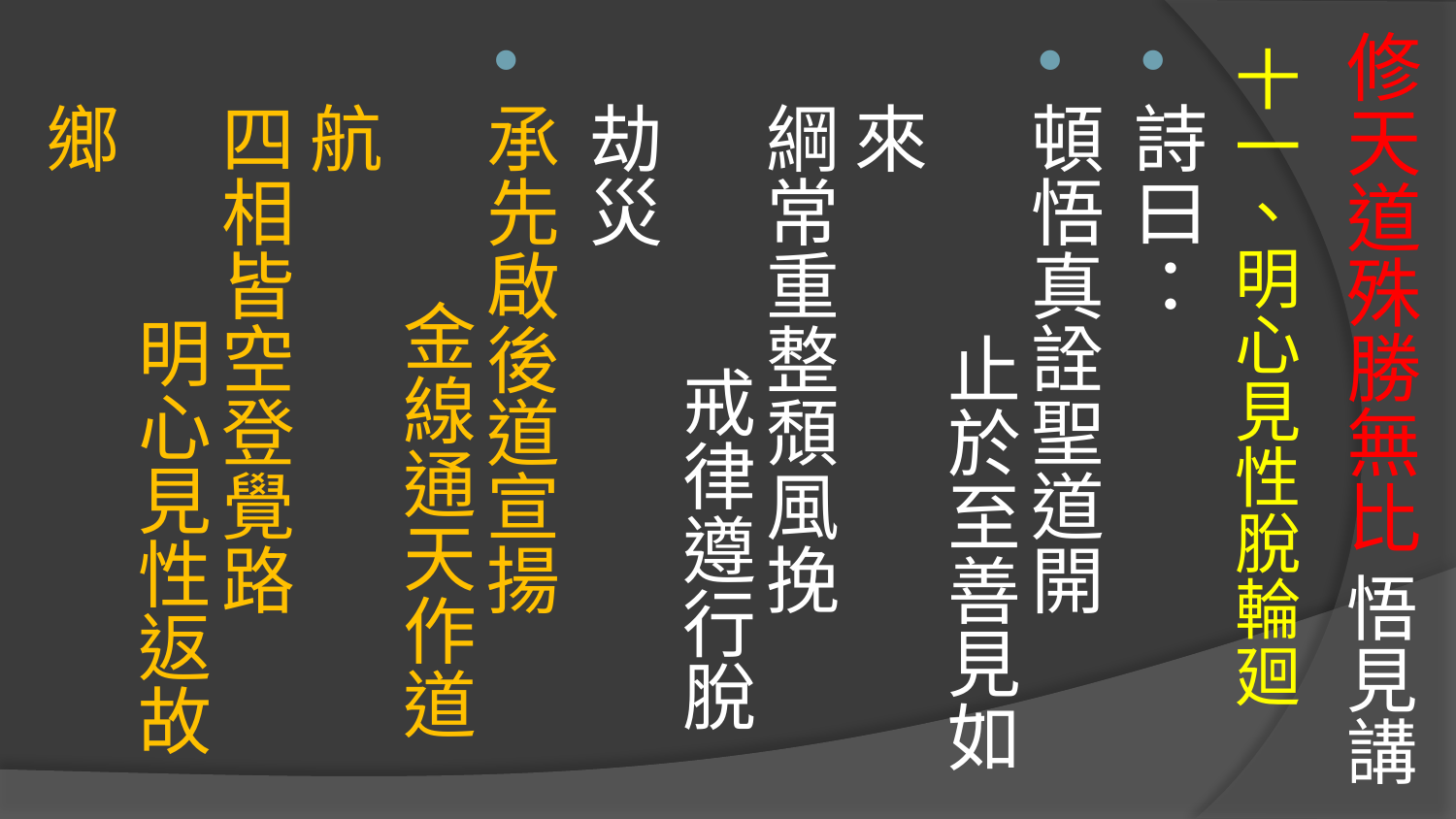

# 修天道殊勝無比 悟見講
十一、明心見性脫輪廻
詩曰：
頓悟真詮聖道開　                    止於至善見如來
綱常重整頹風挽 　                     戒律遵行脫劫災
承先啟後道宣揚　                  金線通天作道航
四相皆空登覺路 　                  明心見性返故鄉